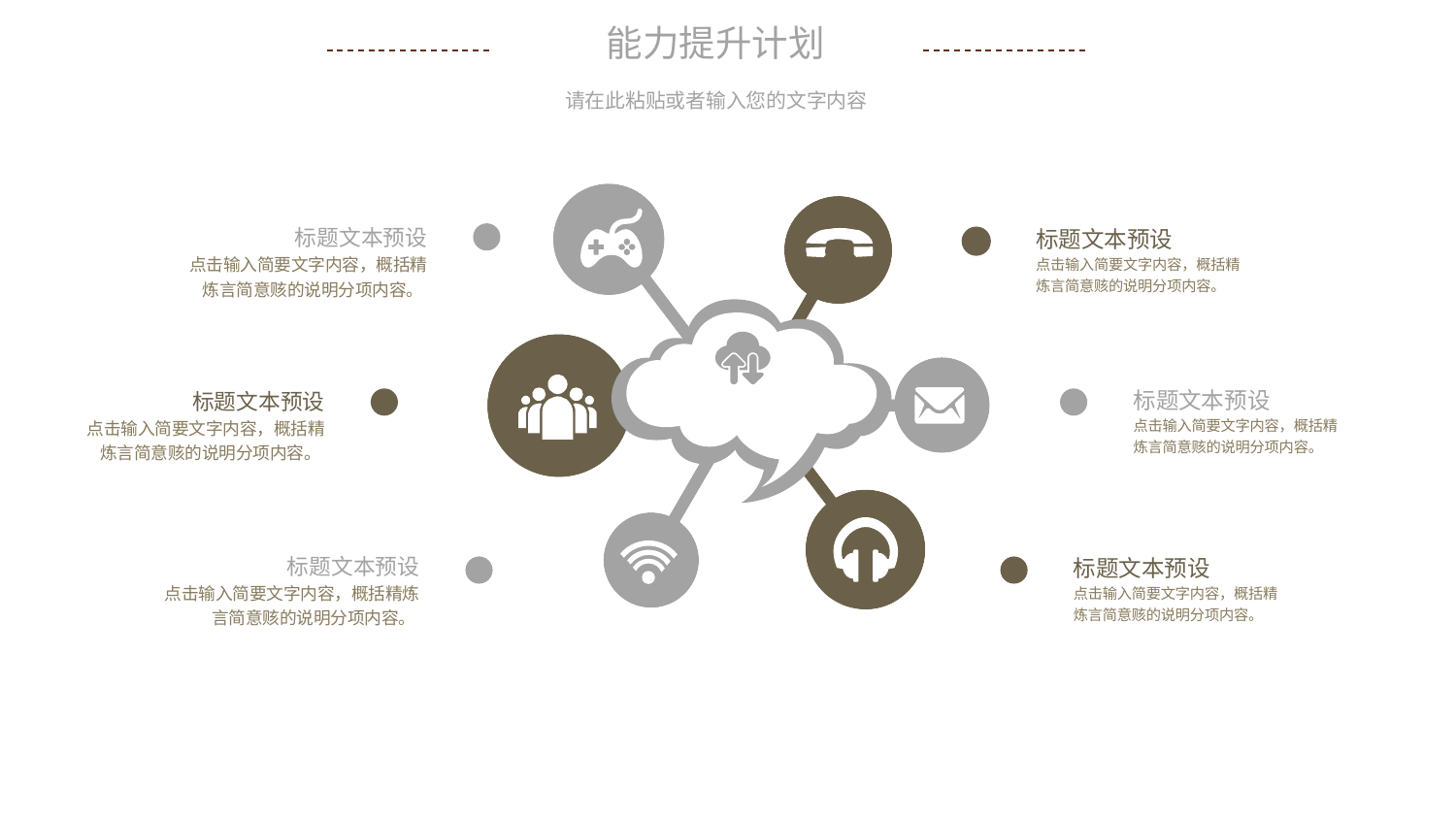

能力提升计划
请在此粘贴或者输入您的文字内容

标题文本预设
点击输入简要文字内容，概括精炼言简意赅的说明分项内容。

标题文本预设
点击输入简要文字内容，概括精炼言简意赅的说明分项内容。

标题文本预设

标题文本预设
点击输入简要文字内容，概括精炼言简意赅的说明分项内容。

标题文本预设
点击输入简要文字内容，概括精炼言简意赅的说明分项内容。

标题文本预设
点击输入简要文字内容，概括精炼言简意赅的说明分项内容。

标题文本预设
点击输入简要文字内容，概括精炼言简意赅的说明分项内容。